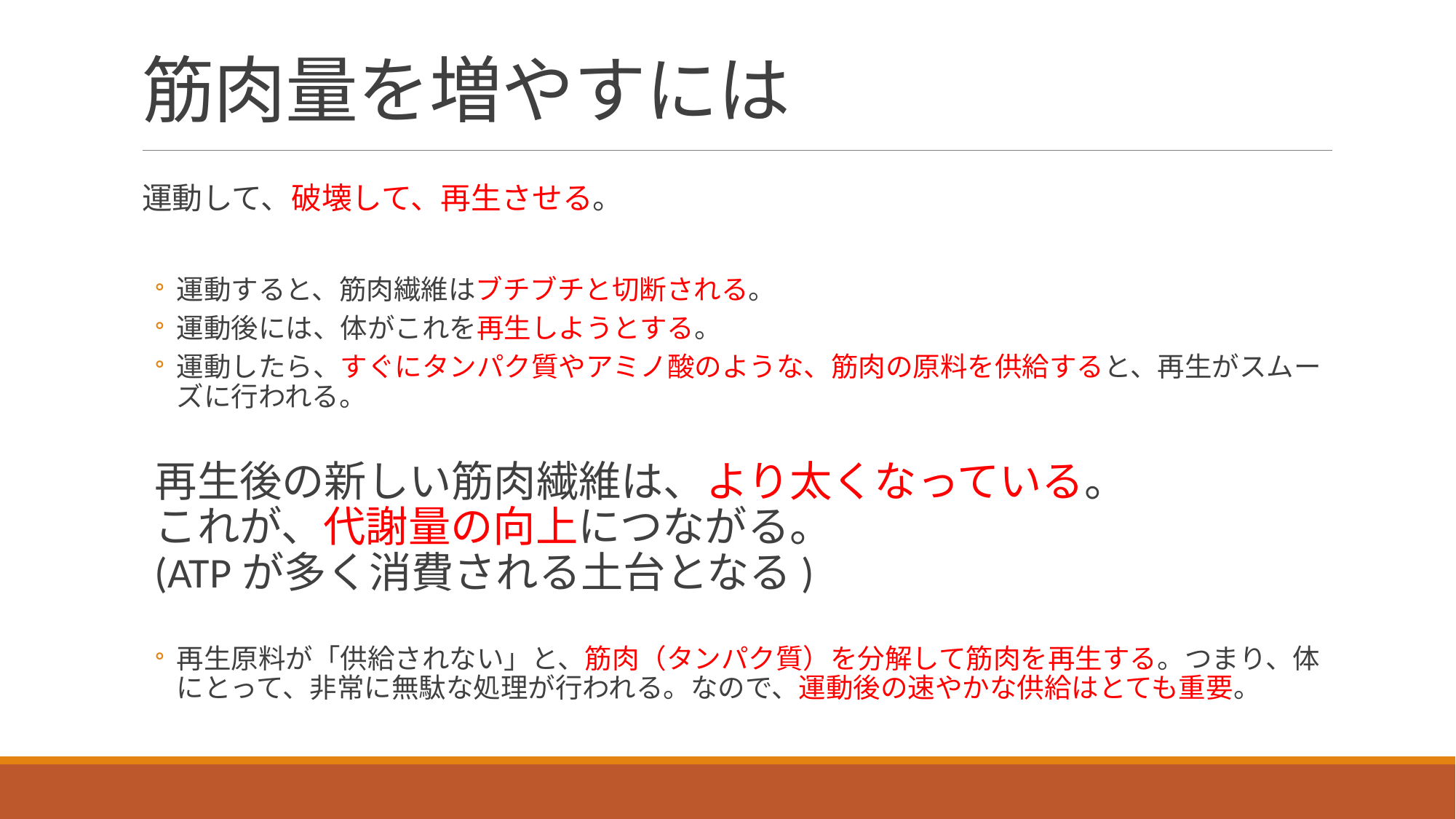

# 筋肉量を増やすには
運動して、破壊して、再生させる。

運動すると、筋肉繊維はブチブチと切断される。
運動後には、体がこれを再生しようとする。
運動したら、すぐにタンパク質やアミノ酸のような、筋肉の原料を供給すると、再生がスムーズに行われる。

再生後の新しい筋肉繊維は、より太くなっている。
これが、代謝量の向上につながる。
(ATPが多く消費される土台となる)

再生原料が「供給されない」と、筋肉（タンパク質）を分解して筋肉を再生する。つまり、体にとって、非常に無駄な処理が行われる。なので、運動後の速やかな供給はとても重要。